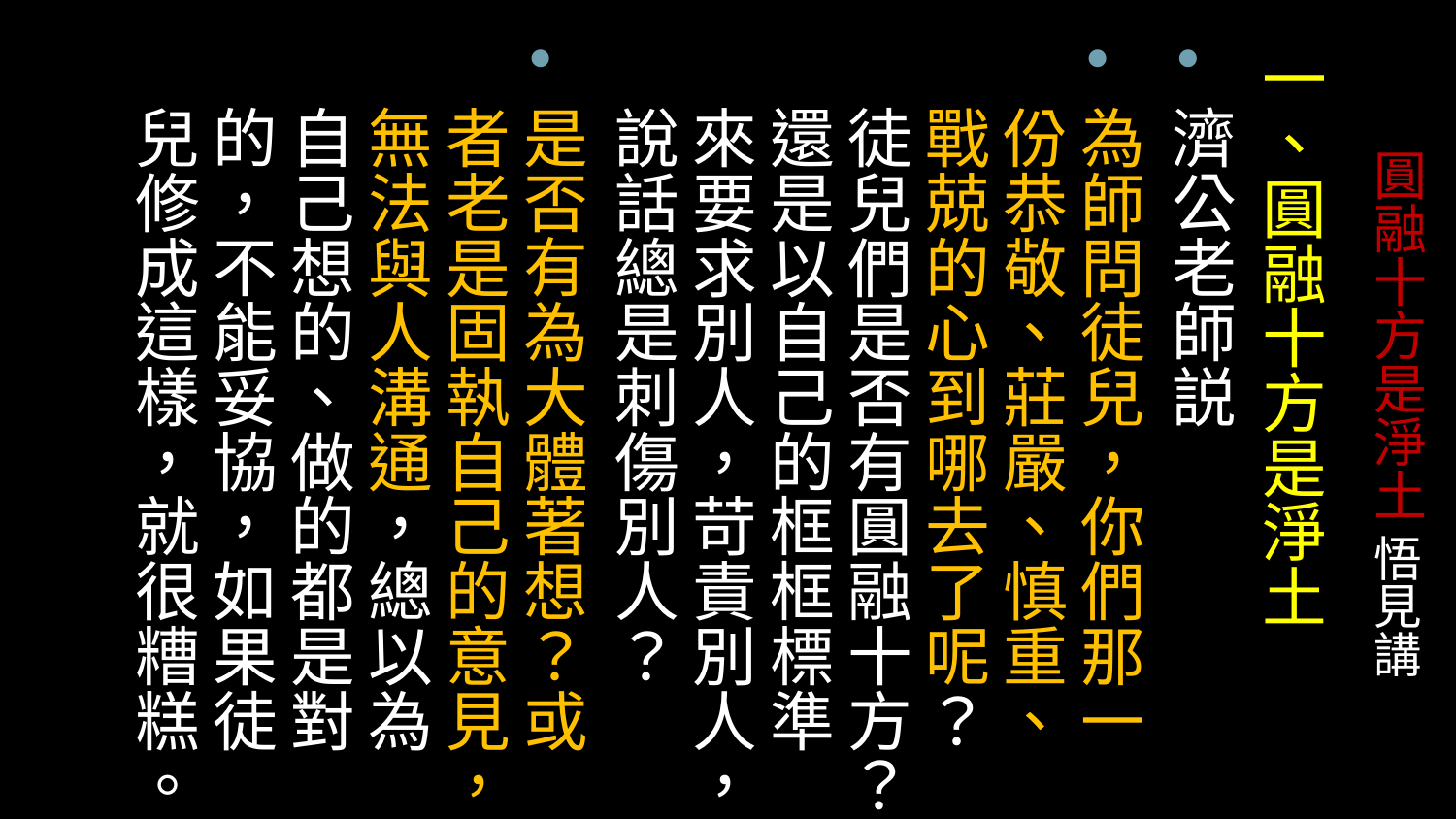

一、圓融十方是淨土
濟公老師説
為師問徒兒，你們那一份恭敬、莊嚴、慎重、戰兢的心到哪去了呢？徒兒們是否有圓融十方？還是以自己的框框標準來要求別人，苛責別人，說話總是刺傷別人？
是否有為大體著想？或者老是固執自己的意見，無法與人溝通，總以為自己想的、做的都是對的，不能妥協，如果徒兒修成這樣，就很糟糕。

# 圓融十方是淨土 悟見講